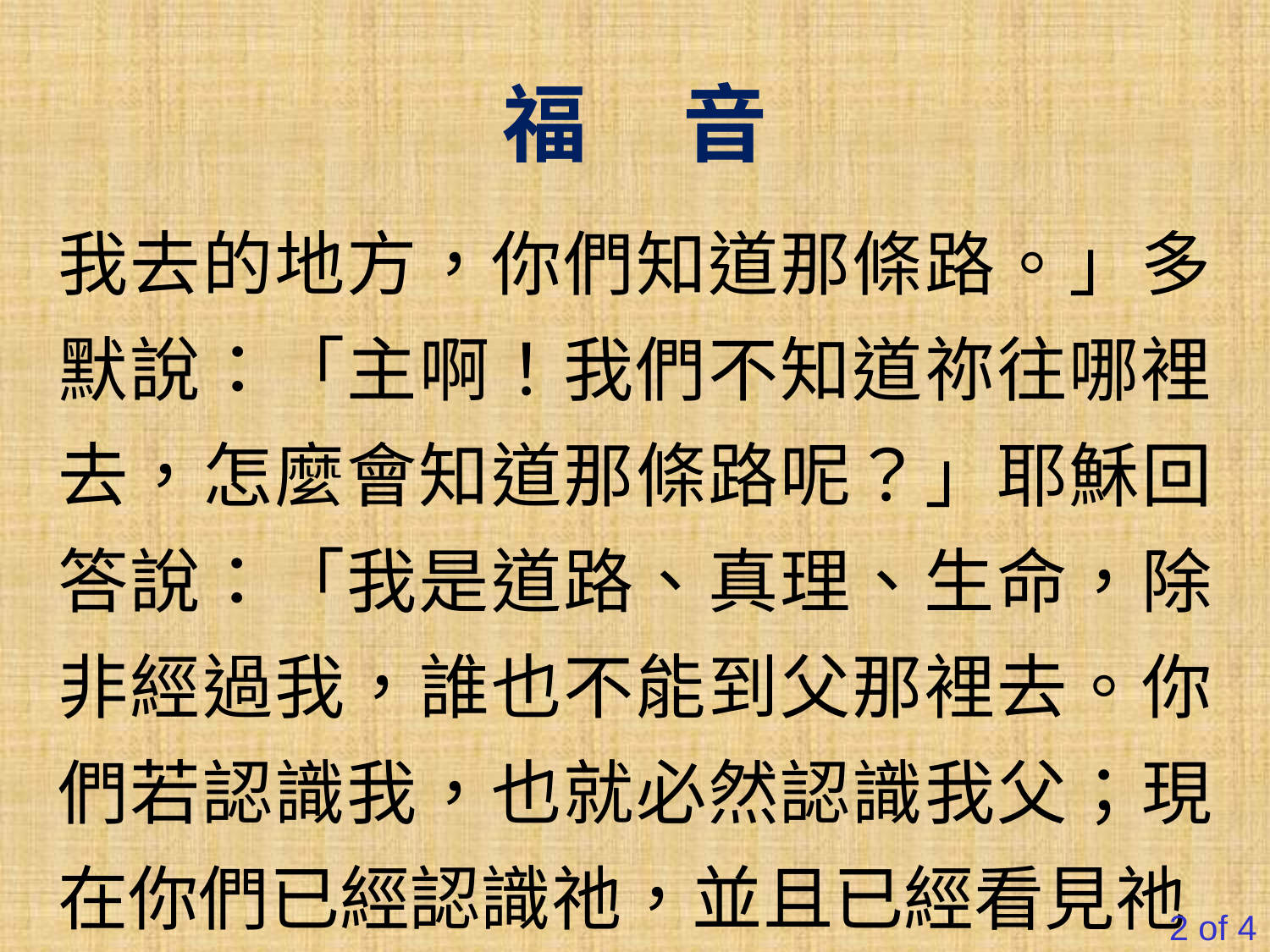

福     音

我去的地方，你們知道那條路。」多默說：「主啊！我們不知道祢往哪裡去，怎麼會知道那條路呢？」耶穌回答說：「我是道路、真理、生命，除非經過我，誰也不能到父那裡去。你們若認識我，也就必然認識我父；現在你們已經認識祂，並且已經看見祂
2 of 4